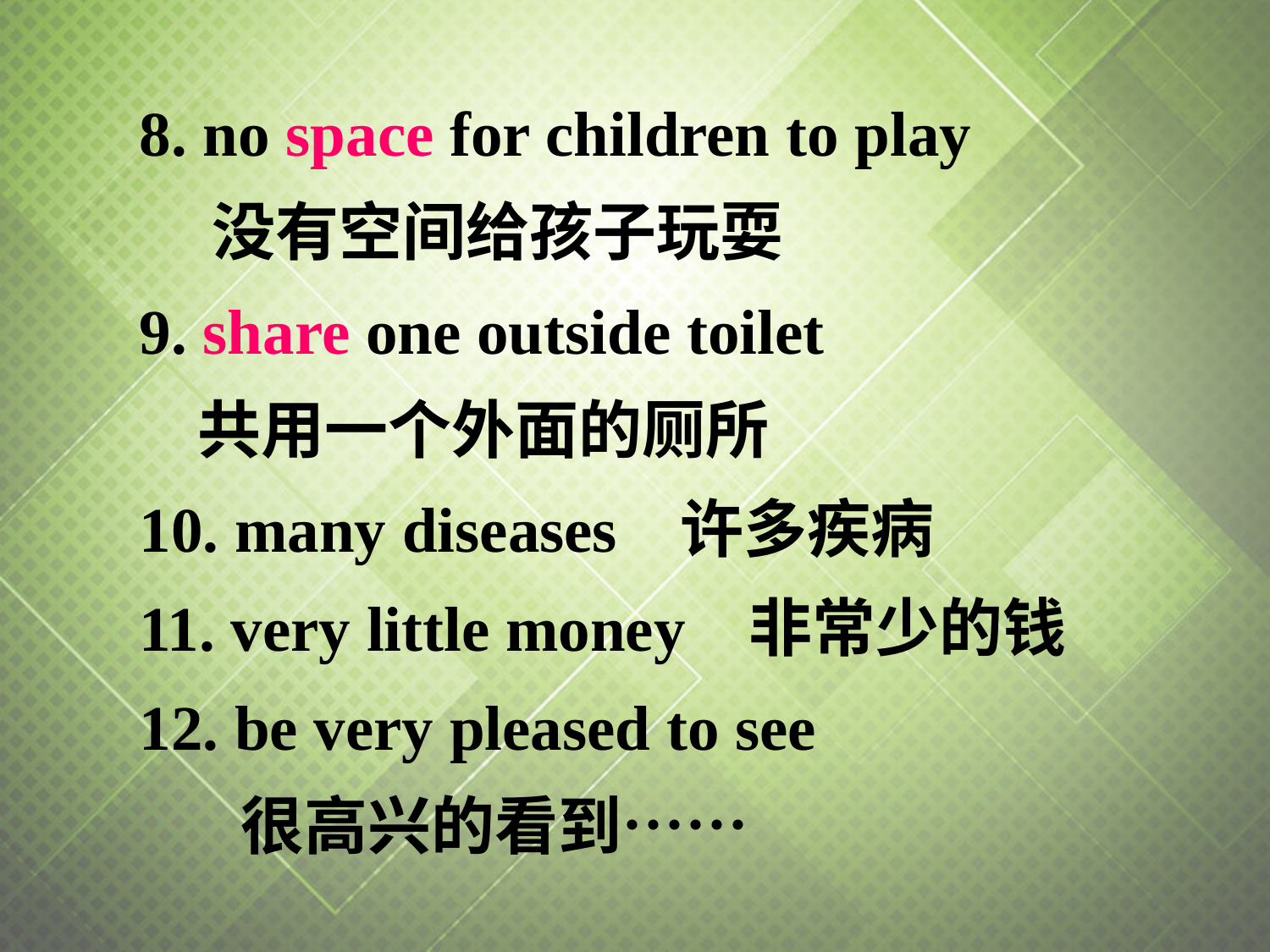

8. no space for children to play
    没有空间给孩子玩耍
9. share one outside toilet
   共用一个外面的厕所
10. many diseases   许多疾病
11. very little money   非常少的钱
12. be very pleased to see
      很高兴的看到……